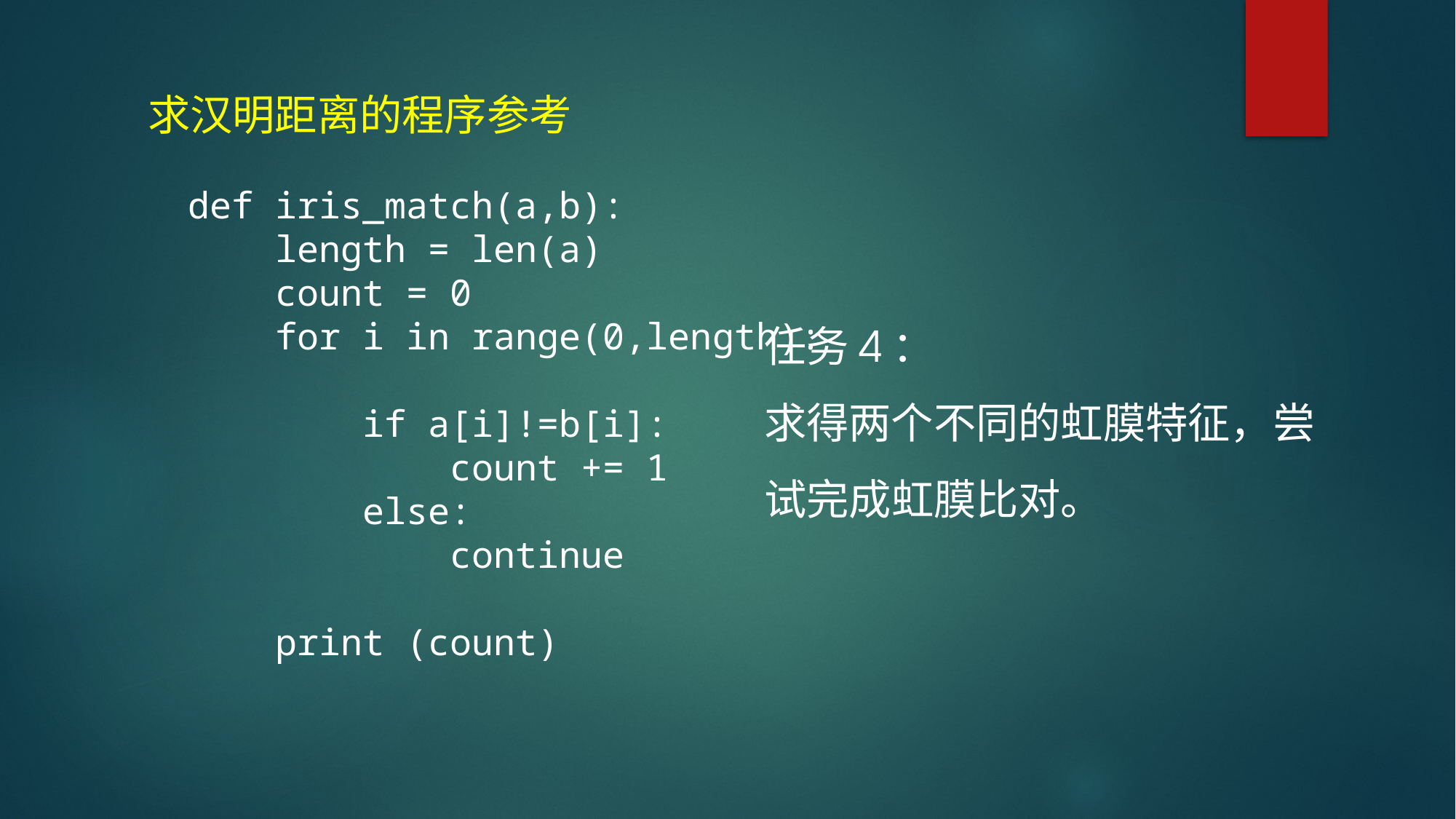

求汉明距离的程序参考
def iris_match(a,b):
    length = len(a)
    count = 0
    for i in range(0,length):

        if a[i]!=b[i]:
            count += 1
        else:
            continue

    print (count)
任务4：
求得两个不同的虹膜特征，尝试完成虹膜比对。